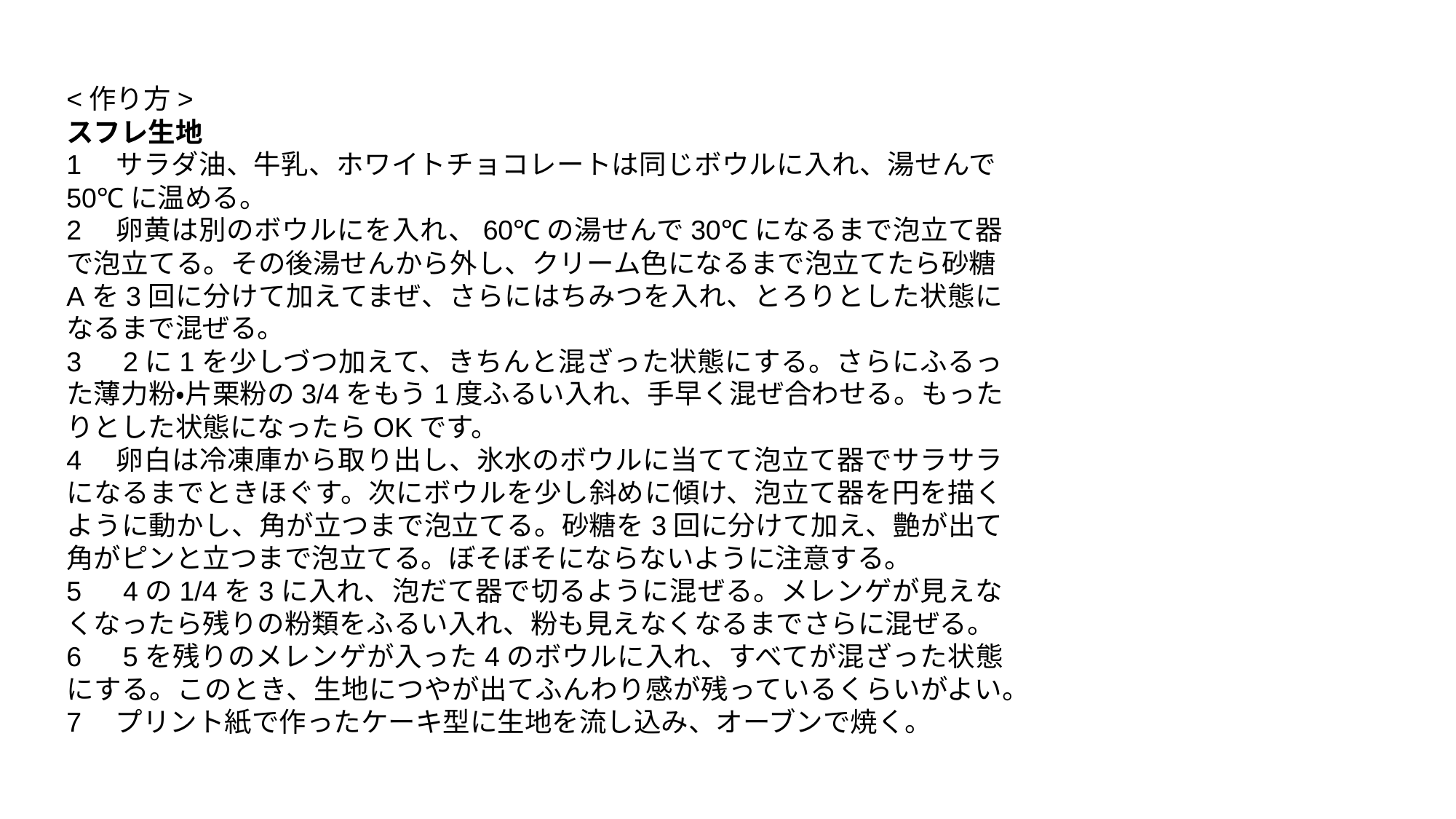

<作り方>
スフレ生地
1　サラダ油、牛乳、ホワイトチョコレートは同じボウルに入れ、湯せんで50℃に温める。
2　卵黄は別のボウルにを入れ、60℃の湯せんで30℃になるまで泡立て器で泡立てる。その後湯せんから外し、クリーム色になるまで泡立てたら砂糖Aを3回に分けて加えてまぜ、さらにはちみつを入れ、とろりとした状態になるまで混ぜる。
3　2に1を少しづつ加えて、きちんと混ざった状態にする。さらにふるった薄力粉・片栗粉の3/4をもう1度ふるい入れ、手早く混ぜ合わせる。もったりとした状態になったらOKです。
4　卵白は冷凍庫から取り出し、氷水のボウルに当てて泡立て器でサラサラになるまでときほぐす。次にボウルを少し斜めに傾け、泡立て器を円を描くように動かし、角が立つまで泡立てる。砂糖を3回に分けて加え、艶が出て角がピンと立つまで泡立てる。ぼそぼそにならないように注意する。
5　4の1/4を3に入れ、泡だて器で切るように混ぜる。メレンゲが見えなくなったら残りの粉類をふるい入れ、粉も見えなくなるまでさらに混ぜる。
6　5を残りのメレンゲが入った4のボウルに入れ、すべてが混ざった状態にする。このとき、生地につやが出てふんわり感が残っているくらいがよい。
7　プリント紙で作ったケーキ型に生地を流し込み、オーブンで焼く。